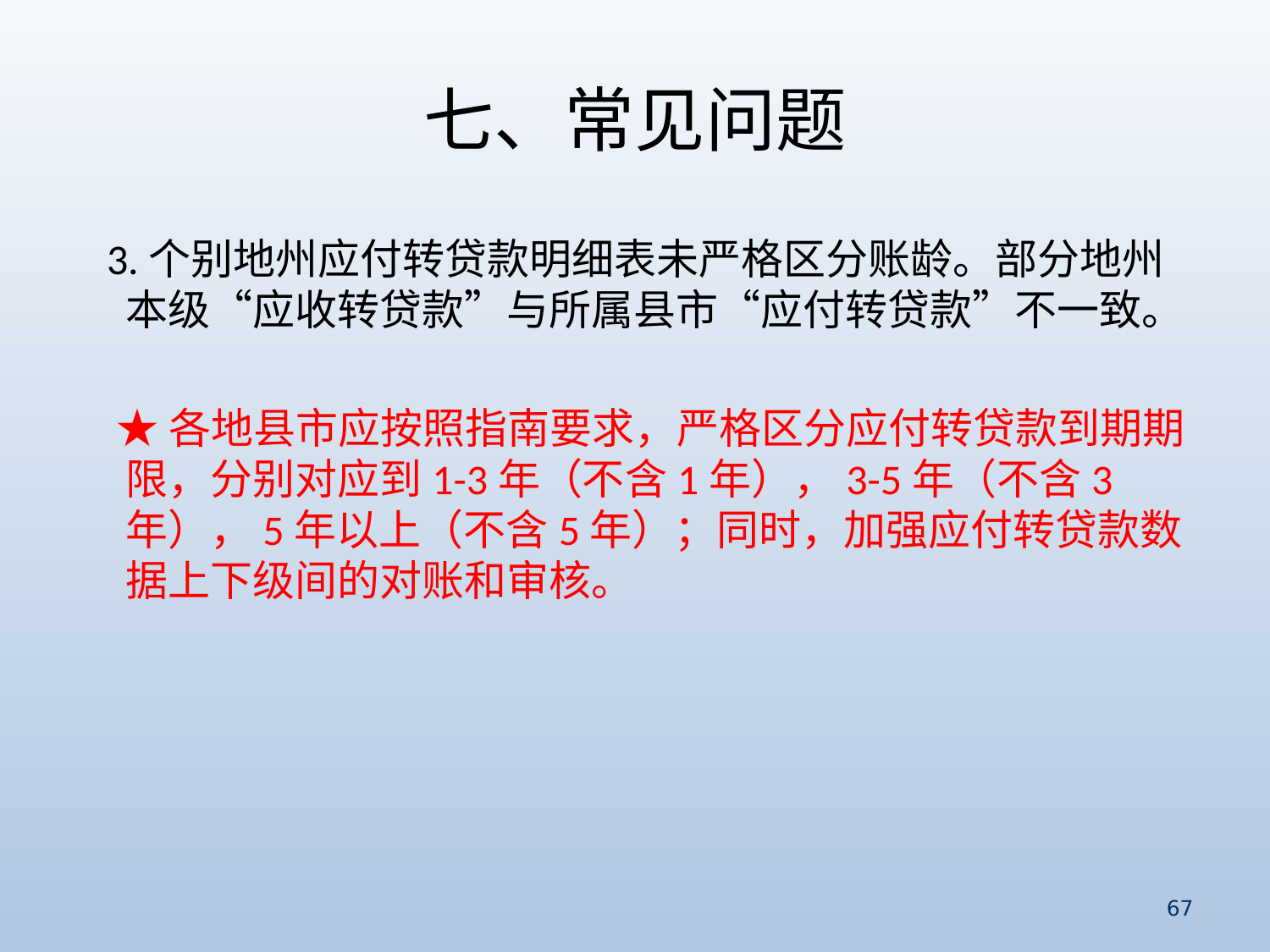

# 七、常见问题
   3.个别地州应付转贷款明细表未严格区分账龄。部分地州本级“应收转贷款”与所属县市“应付转贷款”不一致。

    ★各地县市应按照指南要求，严格区分应付转贷款到期期限，分别对应到1-3年（不含1年），3-5年（不含3年），5年以上（不含5年）；同时，加强应付转贷款数据上下级间的对账和审核。
67